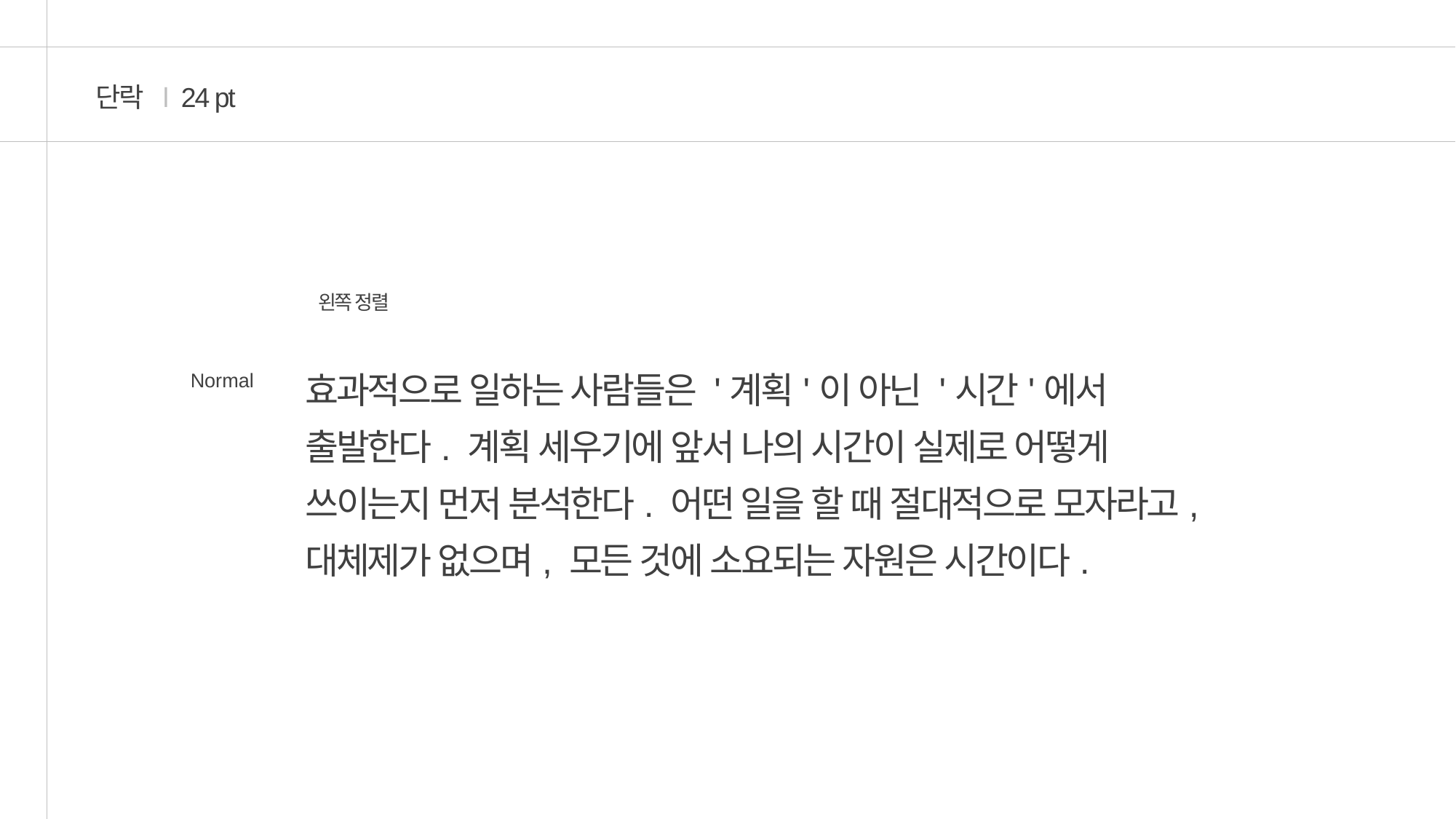

단락  l  24 pt
왼쪽 정렬
효과적으로 일하는 사람들은 '계획'이 아닌 '시간'에서 출발한다. 계획 세우기에 앞서 나의 시간이 실제로 어떻게 쓰이는지 먼저 분석한다. 어떤 일을 할 때 절대적으로 모자라고, 대체제가 없으며, 모든 것에 소요되는 자원은 시간이다.
Normal